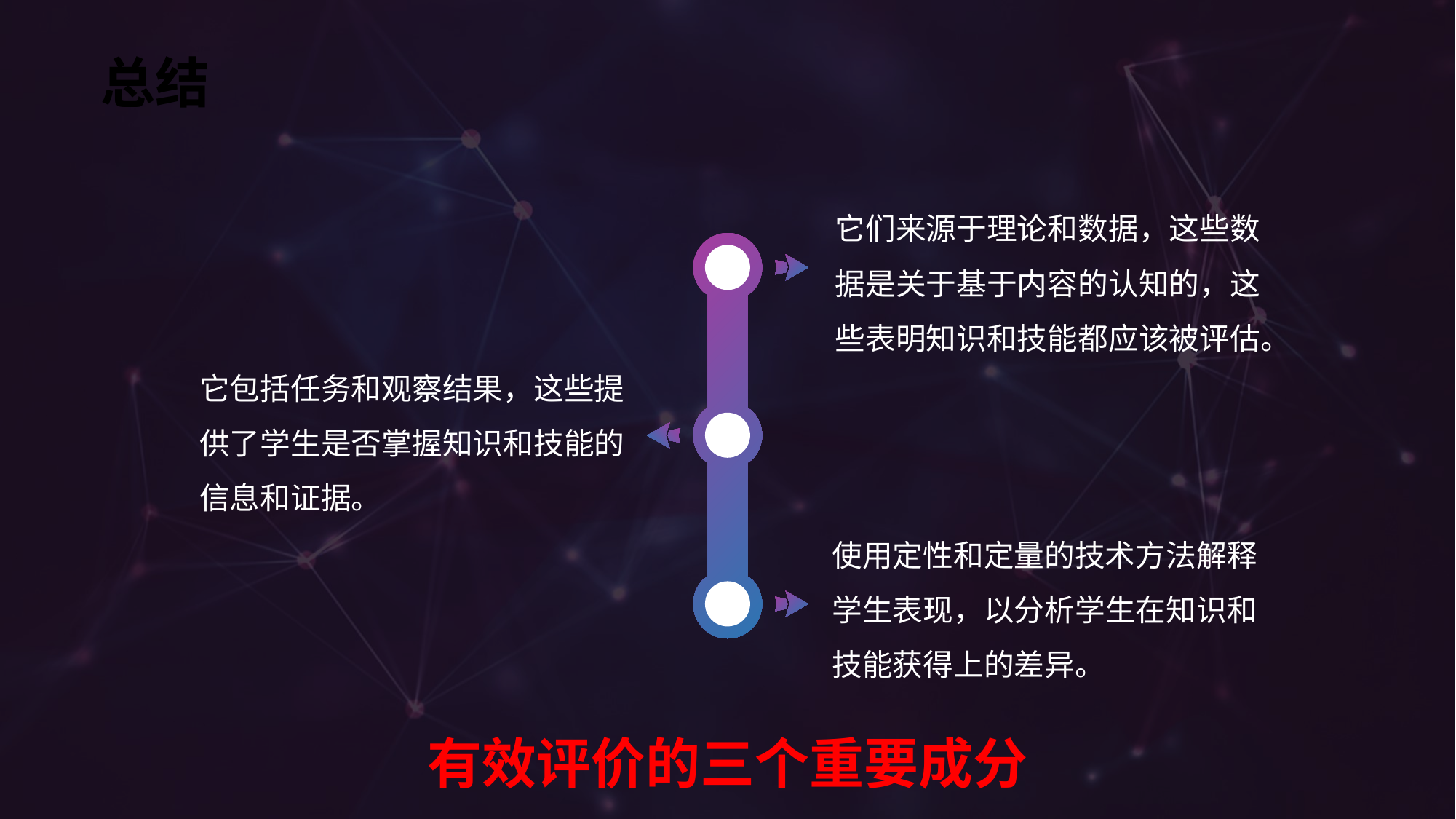

# 总结
它们来源于理论和数据，这些数据是关于基于内容的认知的，这些表明知识和技能都应该被评估。

它包括任务和观察结果，这些提供了学生是否掌握知识和技能的信息和证据。

使用定性和定量的技术方法解释学生表现，以分析学生在知识和技能获得上的差异。

有效评价的三个重要成分